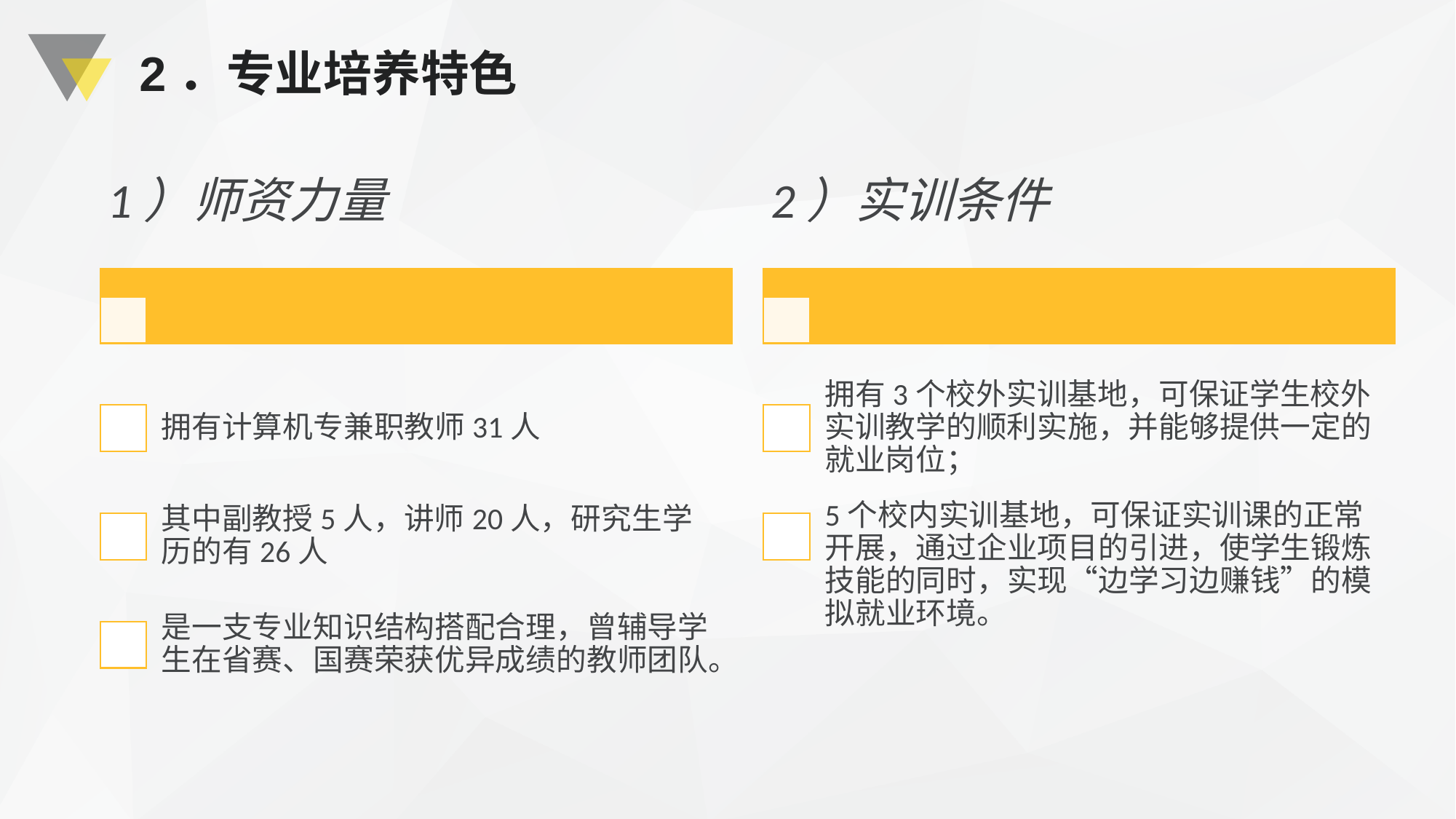

# 2．专业培养特色
1）师资力量
拥有计算机专兼职教师31人
其中副教授5人，讲师20人，研究生学历的有26人
是一支专业知识结构搭配合理，曾辅导学生在省赛、国赛荣获优异成绩的教师团队。
2）实训条件
拥有3个校外实训基地，可保证学生校外实训教学的顺利实施，并能够提供一定的就业岗位；
5个校内实训基地，可保证实训课的正常开展，通过企业项目的引进，使学生锻炼技能的同时，实现“边学习边赚钱”的模拟就业环境。